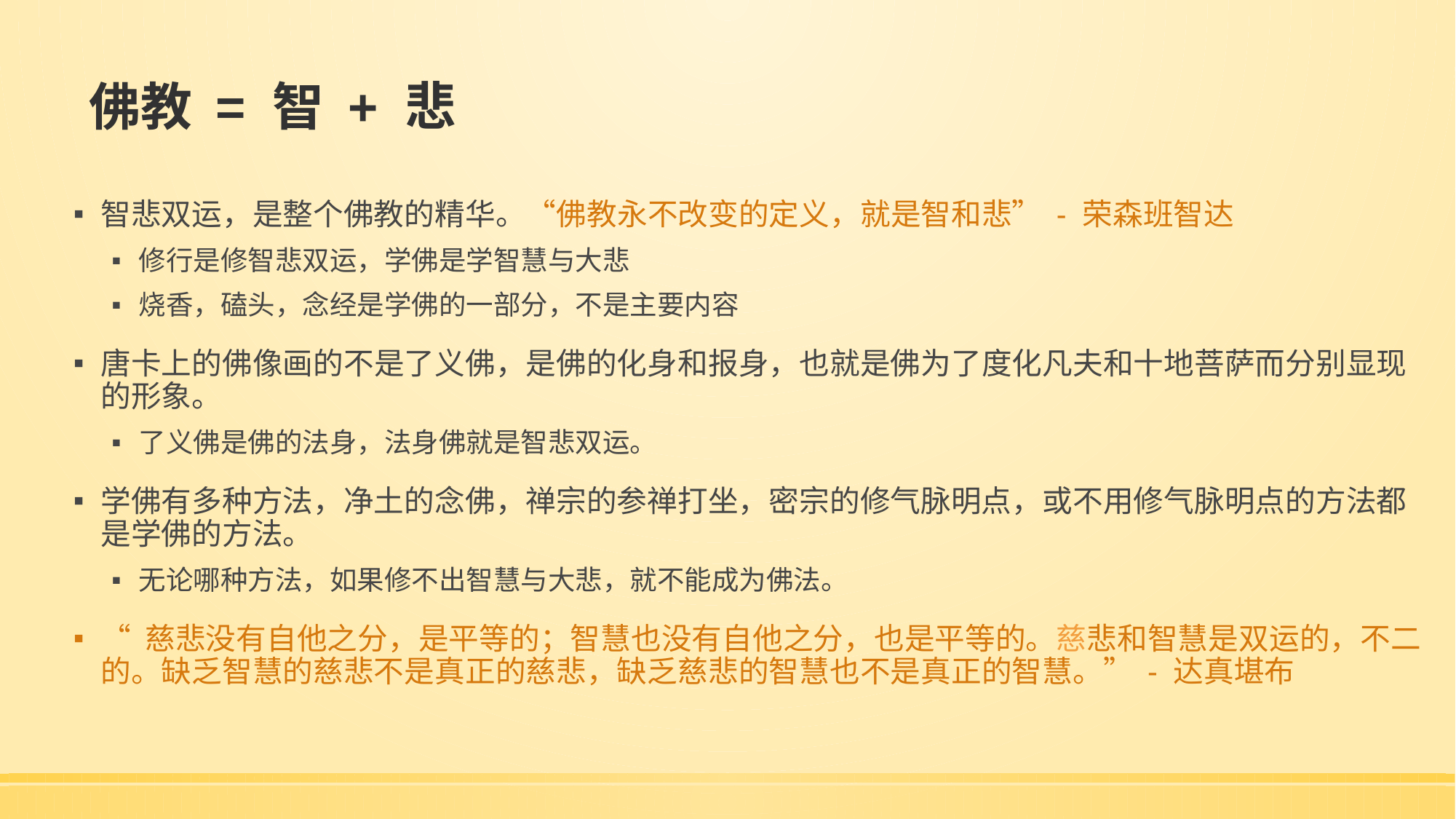

# 佛教 = 智 + 悲
智悲双运，是整个佛教的精华。“佛教永不改变的定义，就是智和悲” - 荣森班智达
修行是修智悲双运，学佛是学智慧与大悲
烧香，磕头，念经是学佛的一部分，不是主要内容
唐卡上的佛像画的不是了义佛，是佛的化身和报身，也就是佛为了度化凡夫和十地菩萨而分别显现的形象。
了义佛是佛的法身，法身佛就是智悲双运。
学佛有多种方法，净土的念佛，禅宗的参禅打坐，密宗的修气脉明点，或不用修气脉明点的方法都是学佛的方法。
无论哪种方法，如果修不出智慧与大悲，就不能成为佛法。
“ 慈悲没有自他之分，是平等的；智慧也没有自他之分，也是平等的。慈悲和智慧是双运的，不二的。缺乏智慧的慈悲不是真正的慈悲，缺乏慈悲的智慧也不是真正的智慧。” - 达真堪布